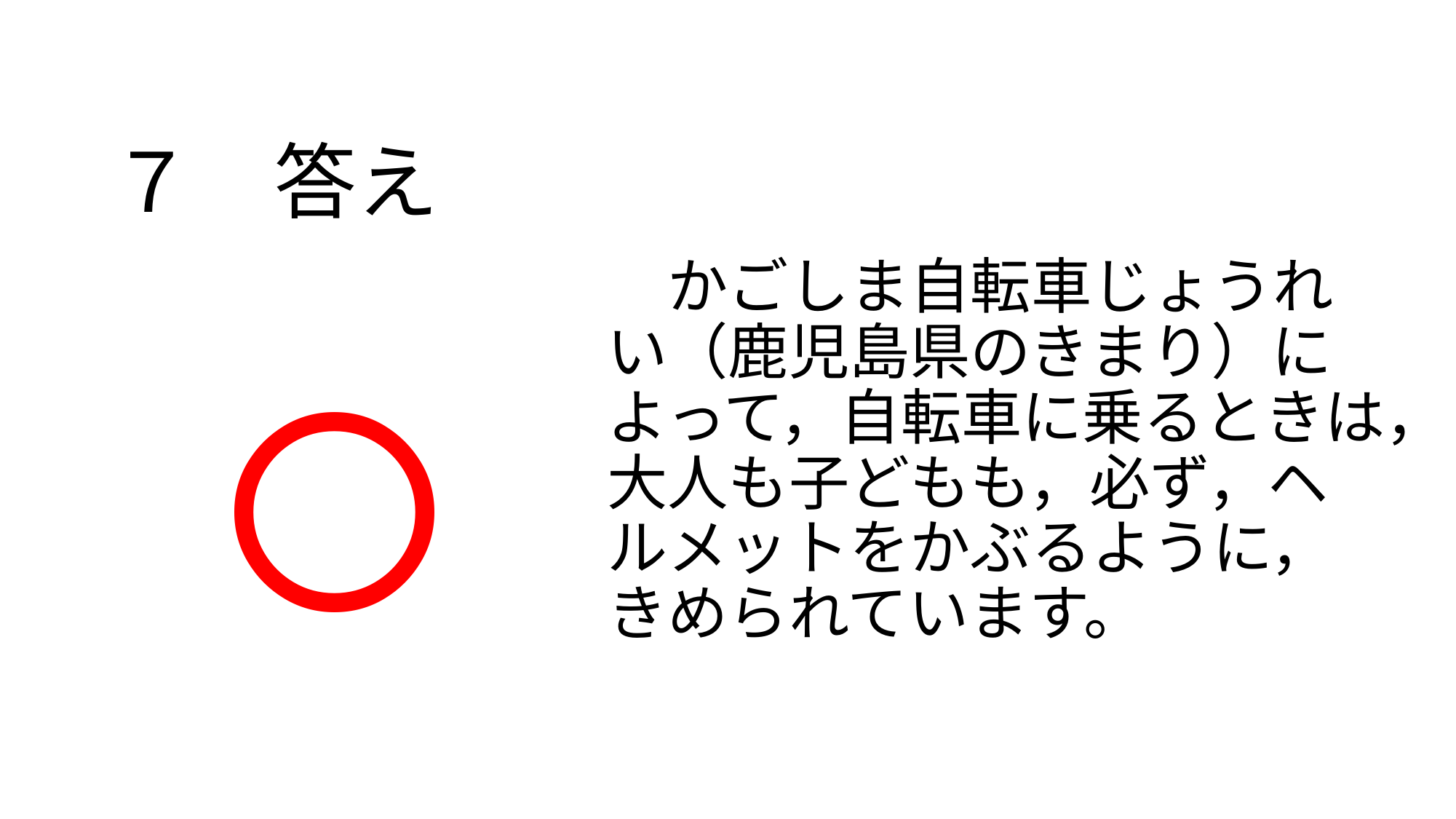

# ７　答え
○
　かごしま自転車じょうれい（鹿児島県のきまり）によって，自転車に乗るときは，大人も子どもも，必ず，ヘルメットをかぶるように，きめられています。